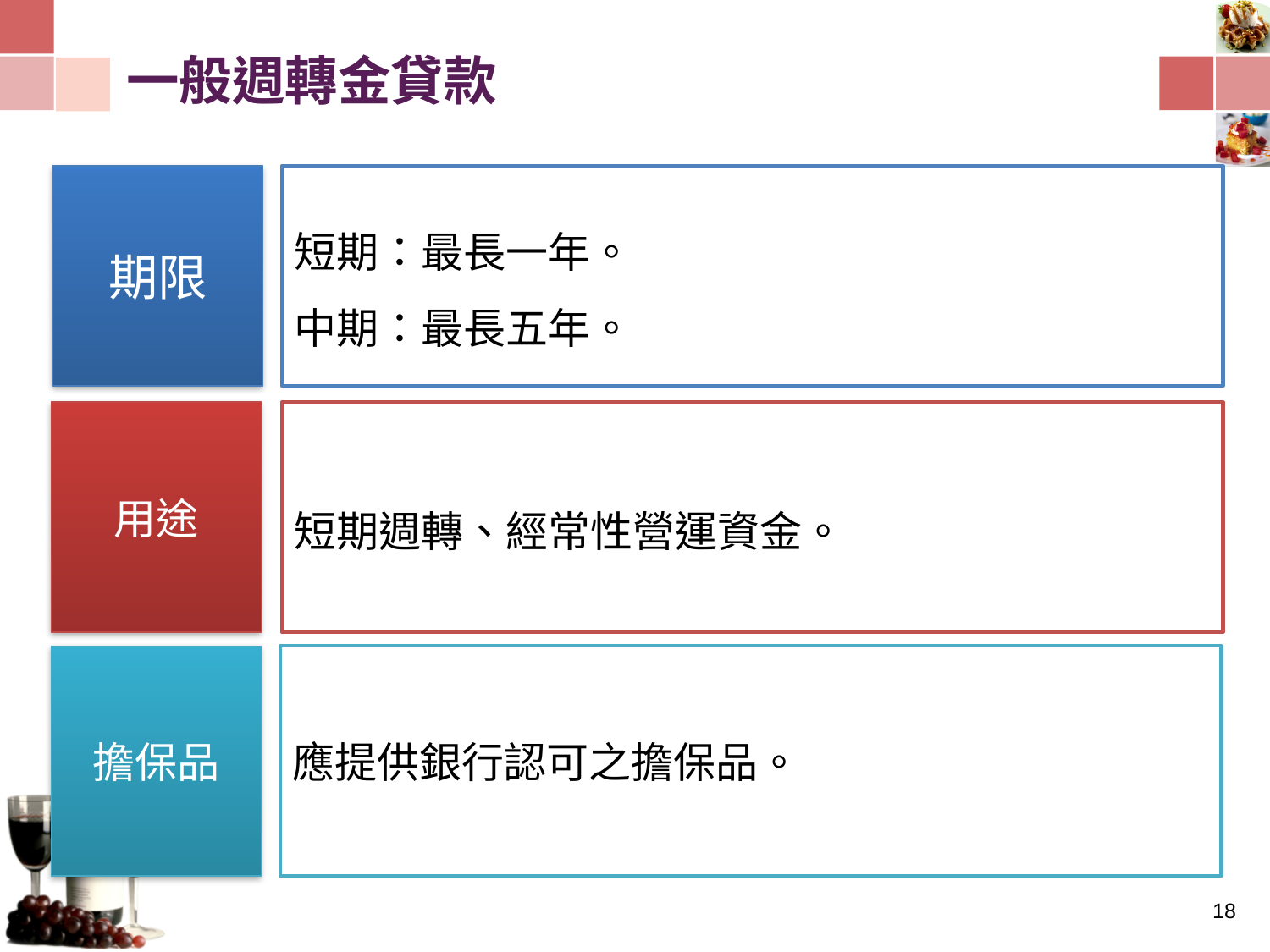

# 一般週轉金貸款
期限
短期：最長一年。
中期：最長五年。
用途
短期週轉、經常性營運資金。
擔保品
應提供銀行認可之擔保品。
18